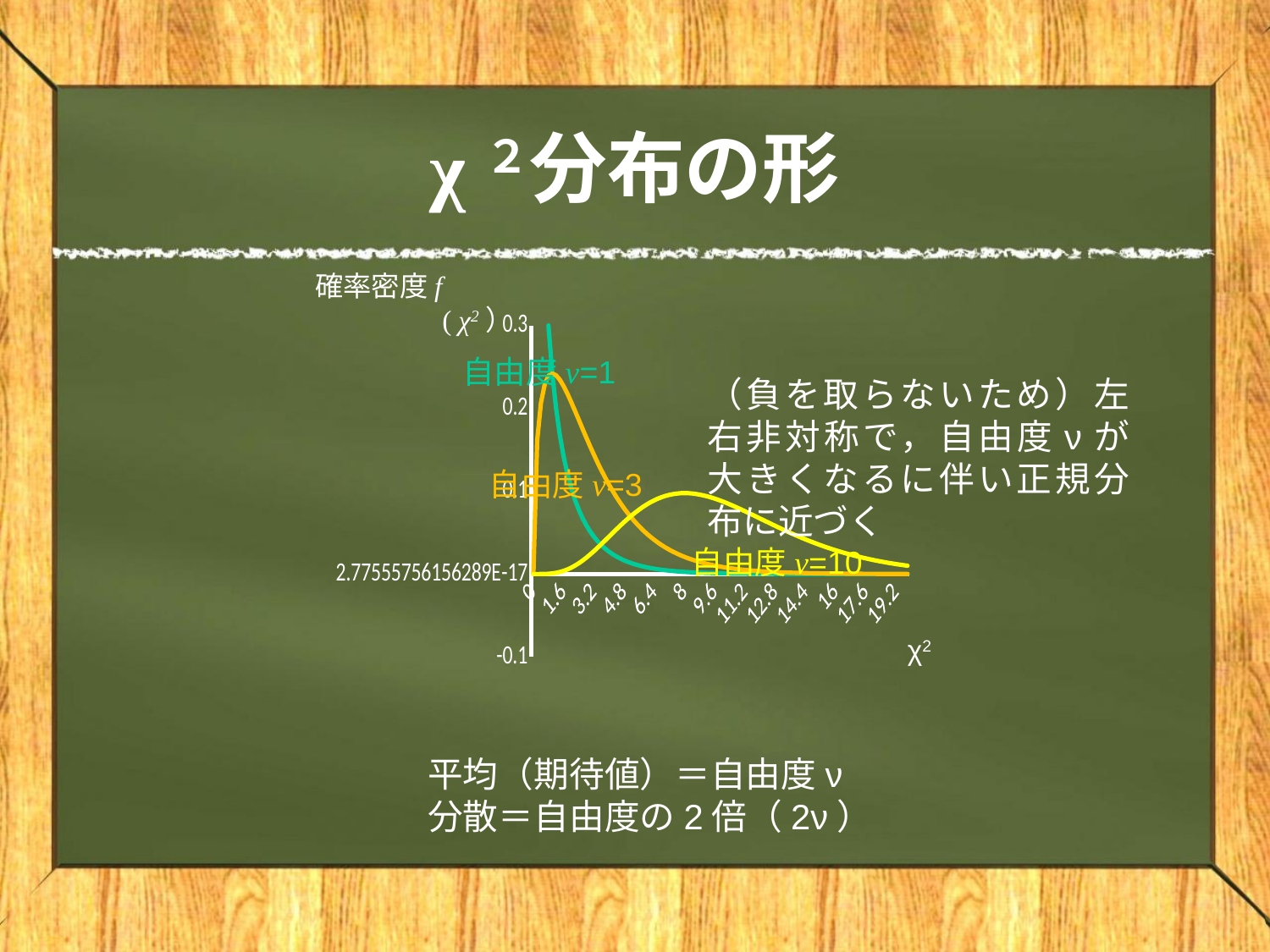

# χ２分布の形
確率密度f	( χ2）

### Chart

| Category | 0 | 3 | 10 |
|---|---|---|---|
| 0 | 3.0 | 0.0 | 0.0 |
| 0.2 | 0.8071711293 | 0.1614342259 | 1.885077954e-06 |
| 0.4 | 0.5164415474 | 0.206576619 | 2.72910251e-05 |
| 0.6 | 0.3815452894 | 0.2289271736 | 0.0001250130748 |
| 0.8 | 0.2989835399 | 0.2391868319 | 0.0003575040246 |
| 1 | 0.2419707245 | 0.2419707245 | 0.0007897534632 |
| 1.2 | 0.1998677639 | 0.2398413167 | 0.001481791418 |
| 1.4 | 0.1674325574 | 0.2344055803 | 0.002483961072 |
| 1.6 | 0.1417145653 | 0.2267433045 | 0.003834273828 |
| 1.8 | 0.1208951225 | 0.2176112205 | 0.005557299037 |
| 2 | 0.1037768744 | 0.2075537487 | 0.007664155025 |
| 2.2000000000000002 | 0.08953128038 | 0.1969688168 | 0.01015326154 |
| 2.4 | 0.07756236925 | 0.1861496862 | 0.01301158996 |
| 2.6 | 0.0674280446 | 0.1753129159 | 0.01621620946 |
| 2.8 | 0.05879207325 | 0.1646178051 | 0.01973597702 |
| 3 | 0.05139344327 | 0.1541803298 | 0.02353325908 |
| 3.2 | 0.04502605584 | 0.1440833787 | 0.02756560459 |
| 3.4 | 0.03952482794 | 0.134384415 | 0.03178731378 |
| 3.6 | 0.03475591673 | 0.1251213002 | 0.03615086686 |
| 3.8 | 0.03060967736 | 0.116316774 | 0.04060819172 |
| 4 | 0.02699548326 | 0.107981933 | 0.04511176108 |
| 4.2 | 0.02383784594 | 0.1001189529 | 0.04961551797 |
| 4.4000000000000004 | 0.02107346098 | 0.09272322831 | 0.05407563472 |
| 4.5999999999999996 | 0.01864892669 | 0.08578506275 | 0.05845111477 |
| 4.8 | 0.01651895958 | 0.079291006 | 0.06270424932 |
| 5 | 0.01464498256 | 0.07322491281 | 0.0668009429 |
| 5.2 | 0.01299399637 | 0.06756878112 | 0.07071092225 |
| 5.4 | 0.01153766925 | 0.06230341393 | 0.07440784354 |
| 5.6 | 0.01025159647 | 0.05740894025 | 0.0778693122 |
| 5.8 | 0.009114693549 | 0.05286522258 | 0.08107682939 |
| 6 | 0.008108695555 | 0.04865217333 | 0.08401567788 |
| 6.2 | 0.007217741554 | 0.04474999763 | 0.08667475926 |
| 6.4 | 0.006428027658 | 0.04113937701 | 0.08904639334 |
| 6.6 | 0.005727515957 | 0.03780160531 | 0.09112608911 |
| 6.8 | 0.005105689161 | 0.03471868629 | 0.09291229602 |
| 7 | 0.004553342922 | 0.03187340045 | 0.09440614271 |
| 7.2 | 0.004062409347 | 0.0292493473 | 0.0956111696 |
| 7.4 | 0.003625806498 | 0.02683096808 | 0.09653306062 |
| 7.6 | 0.003237309625 | 0.02460355315 | 0.09717937864 |
| 7.8 | 0.002891440668 | 0.02255323721 | 0.09755930804 |
| 8 | 0.002583373169 | 0.02066698535 | 0.09768340742 |
| 8.1999999999999993 | 0.002308850239 | 0.01893257196 | 0.09756337462 |
| 8.4 | 0.002064113617 | 0.01733855438 | 0.09721182586 |
| 8.6 | 0.001845842189 | 0.01587424282 | 0.09664208984 |
| 8.8000000000000007 | 0.001651098601 | 0.01452966769 | 0.09586801788 |
| 9 | 0.001477282804 | 0.01329554524 | 0.09490381028 |
| 9.1999999999999993 | 0.001322091568 | 0.01216324243 | 0.09376385889 |
| 9.4 | 0.001183483137 | 0.01112474148 | 0.09246260597 |
| 9.6 | 0.001059646325 | 0.01017260472 | 0.09101441857 |
| 9.8000000000000007 | 0.0009489734601 | 0.009299939908 | 0.0894334782 |
| 10 | 0.0008500366603 | 0.008500366603 | 0.08773368489 |
| 10.199999999999999 | 0.0007615670091 | 0.007767983492 | 0.08592857493 |
| 10.4 | 0.0006824362538 | 0.00709733704 | 0.08403125143 |
| 10.6 | 0.0006116407035 | 0.006483391456 | 0.08205432684 |
| 10.8 | 0.0005482870468 | 0.005921500104 | 0.08000987643 |
| 11 | 0.0004915798501 | 0.005407378351 | 0.07790940187 |
| 11.2 | 0.0004408105255 | 0.004937077885 | 0.07576380402 |
| 11.4 | 0.0003953475878 | 0.004506962501 | 0.07358336399 |
| 11.6 | 0.0003546280436 | 0.004113685306 | 0.0713777316 |
| 11.8 | 0.0003181497739 | 0.003754167332 | 0.06915592044 |
| 12 | 0.0002854647917 | 0.0034255775 | 0.06692630878 |
| 12.2 | 0.0002561732694 | 0.003125313886 | 0.06469664548 |
| 12.4 | 0.0002299182448 | 0.002850986236 | 0.06247406036 |
| 12.6 | 0.0002063809263 | 0.002600399671 | 0.06026507821 |
| 12.8 | 0.0001852765251 | 0.002371539521 | 0.05807563598 |
| 13 | 0.0001663505562 | 0.002162557231 | 0.0559111026 |
| 13.2 | 0.0001493755508 | 0.00197175727 | 0.05377630079 |
| 13.4 | 0.0001341481346 | 0.001797585003 | 0.05167553061 |
| 13.6 | 0.0001204864295 | 0.001638615441 | 0.0496125942 |
| 13.8 | 0.000108227742 | 0.001493542839 | 0.0475908214 |
| 14 | 9.722650505e-05 | 0.001361171071 | 0.04561309584 |
| 14.2 | 8.735244635e-05 | 0.001240404738 | 0.04368188148 |
| 14.4 | 7.848895557e-05 | 0.00113024096 | 0.04179924899 |
| 14.6 | 7.053162991e-05 | 0.001029761797 | 0.03996690198 |
| 14.8 | 6.338697727e-05 | 0.0009381272635 | 0.03818620288 |
| 15 | 5.697125967e-05 | 0.0008545688949 | 0.03645819824 |
| 15.2 | 5.120946155e-05 | 0.0007783838155 | 0.03478364335 |
| 15.4 | 4.603436902e-05 | 0.0007089292829 | 0.03316302611 |
| 15.6 | 4.138574789e-05 | 0.000645617667 | 0.03159659 |
| 15.8 | 3.720960976e-05 | 0.0005879118342 | 0.03008435612 |
| 16 | 3.345755644e-05 | 0.000535320903 | 0.02862614426 |
| 16.2 | 3.008619425e-05 | 0.0004873963468 | 0.0272215929 |
| 16.399999999999999 | 2.705661053e-05 | 0.0004437284127 | 0.02587017823 |
| 16.600000000000001 | 2.433390577e-05 | 0.0004039428358 | 0.024571232 |
| 16.8 | 2.188677519e-05 | 0.0003676978231 | 0.02332395845 |
| 17 | 1.968713453e-05 | 0.000334681287 | 0.02212745007 |
| 17.2 | 1.770978538e-05 | 0.0003046083084 | 0.02098070239 |
| 17.399999999999999 | 1.593211561e-05 | 0.0002772188116 | 0.01988262771 |
| 17.600000000000001 | 1.433383138e-05 | 0.0002522754322 | 0.01883206787 |
| 17.8 | 1.289671717e-05 | 0.0002295615656 | 0.01782780604 |
| 18 | 1.1604421e-05 | 0.0002088795779 | 0.0168685776 |
| 18.2 | 1.044226202e-05 | 0.0001900491688 | 0.01595308014 |
| 18.399999999999999 | 9.397058291e-06 | 0.0001729058725 | 0.01507998254 |
| 18.600000000000001 | 8.456972377e-06 | 0.0001572996862 | 0.01424793336 |
| 18.8 | 7.611373105e-06 | 0.0001430938144 | 0.01345556837 |
| 19 | 6.850711635e-06 | 0.0001301635211 | 0.01270151735 |
| 19.2 | 6.166410396e-06 | 0.0001183950796 | 0.01198441029 |
| 19.399999999999999 | 5.550763532e-06 | 0.0001076848125 | 0.01130288283 |
| 19.600000000000001 | 4.99684764e-06 | 9.793821375e-05 | 0.0106555812 |
| 19.8 | 4.498441736e-06 | 8.906914637e-05 | 0.01004116654 |
自由度ν=1
（負を取らないため）左右非対称で，自由度νが大きくなるに伴い正規分布に近づく
自由度ν=3
自由度ν=10
χ2
平均（期待値）＝自由度ν
分散＝自由度の2倍（2ν）